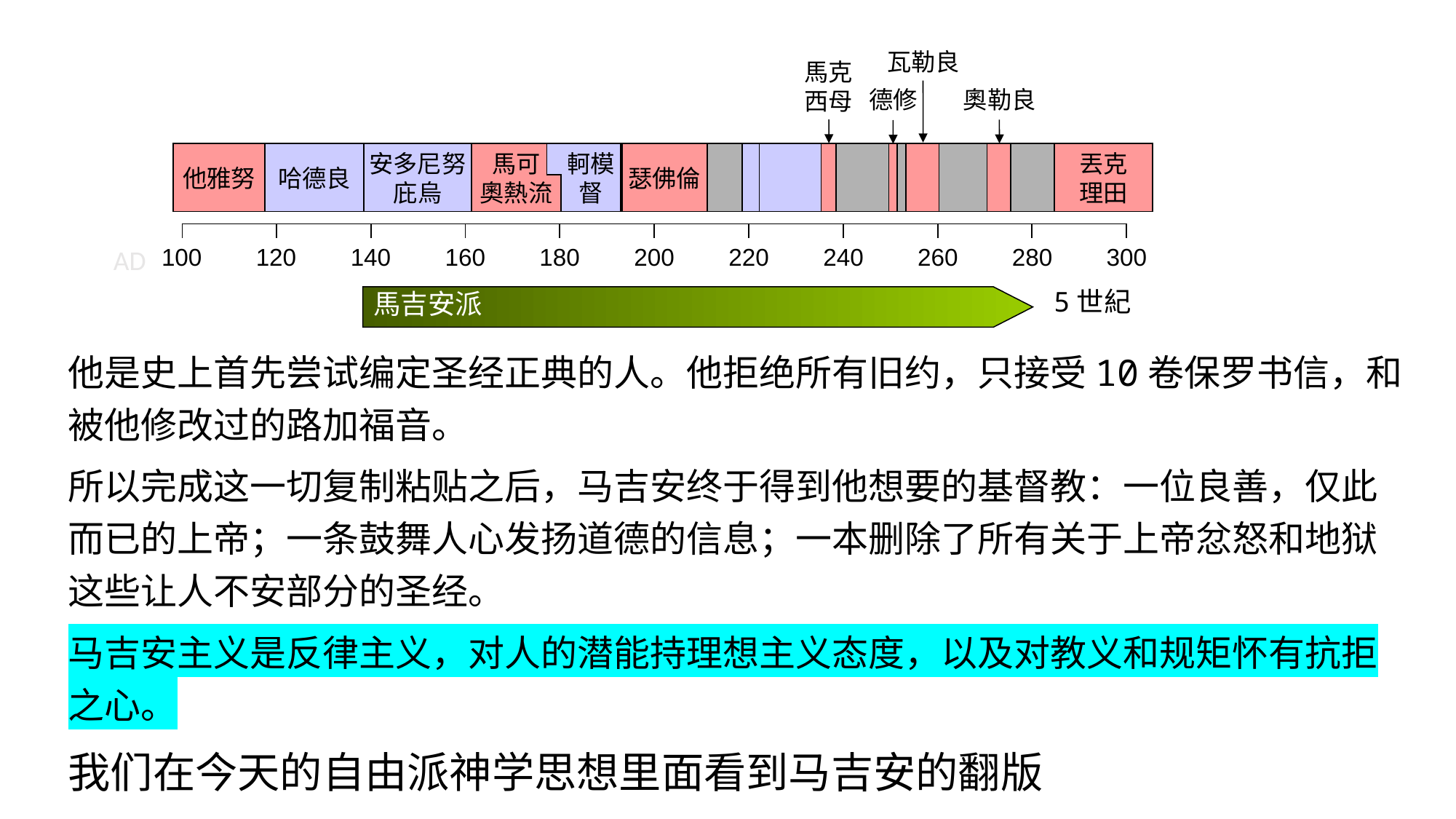

瓦勒良
馬克
西母
奧勒良
德修

他雅努
哈德良
安多尼努
庇烏
馬可
奧熱流
軻模
督

瑟佛倫

丟克
理田

|  |  |  |  |  |  |  |  |  |  |
| --- | --- | --- | --- | --- | --- | --- | --- | --- | --- |
AD
| 100 | 120 | 140 | 160 | 180 | 200 | 220 | 240 | 260 | 280 | 300 |
| --- | --- | --- | --- | --- | --- | --- | --- | --- | --- | --- |
5世紀
馬吉安派
他是史上首先尝试编定圣经正典的人。他拒绝所有旧约，只接受10卷保罗书信，和被他修改过的路加福音。
所以完成这一切复制粘贴之后，马吉安终于得到他想要的基督教：一位良善，仅此而已的上帝；一条鼓舞人心发扬道德的信息；一本删除了所有关于上帝忿怒和地狱这些让人不安部分的圣经。
马吉安主义是反律主义，对人的潜能持理想主义态度，以及对教义和规矩怀有抗拒之心。
我们在今天的自由派神学思想里面看到马吉安的翻版